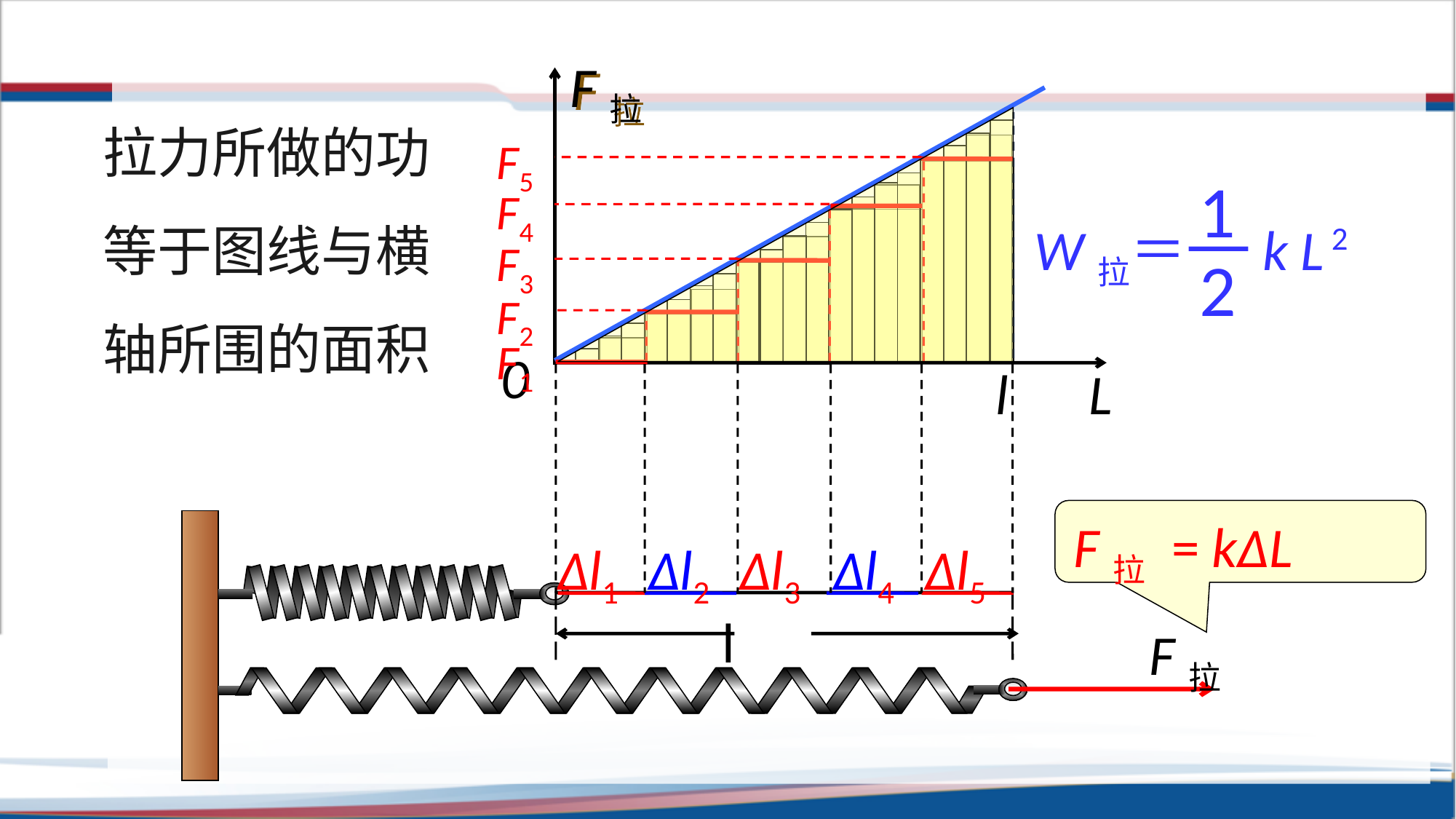

Δl1
Δl2
Δl3
Δl4
Δl5
F拉

0
l
 L

拉力所做的功等于图线与横轴所围的面积

F5

F4

F3

F2

F1

1
2

W拉＝     k L 2

F拉 = kΔL

F拉

l